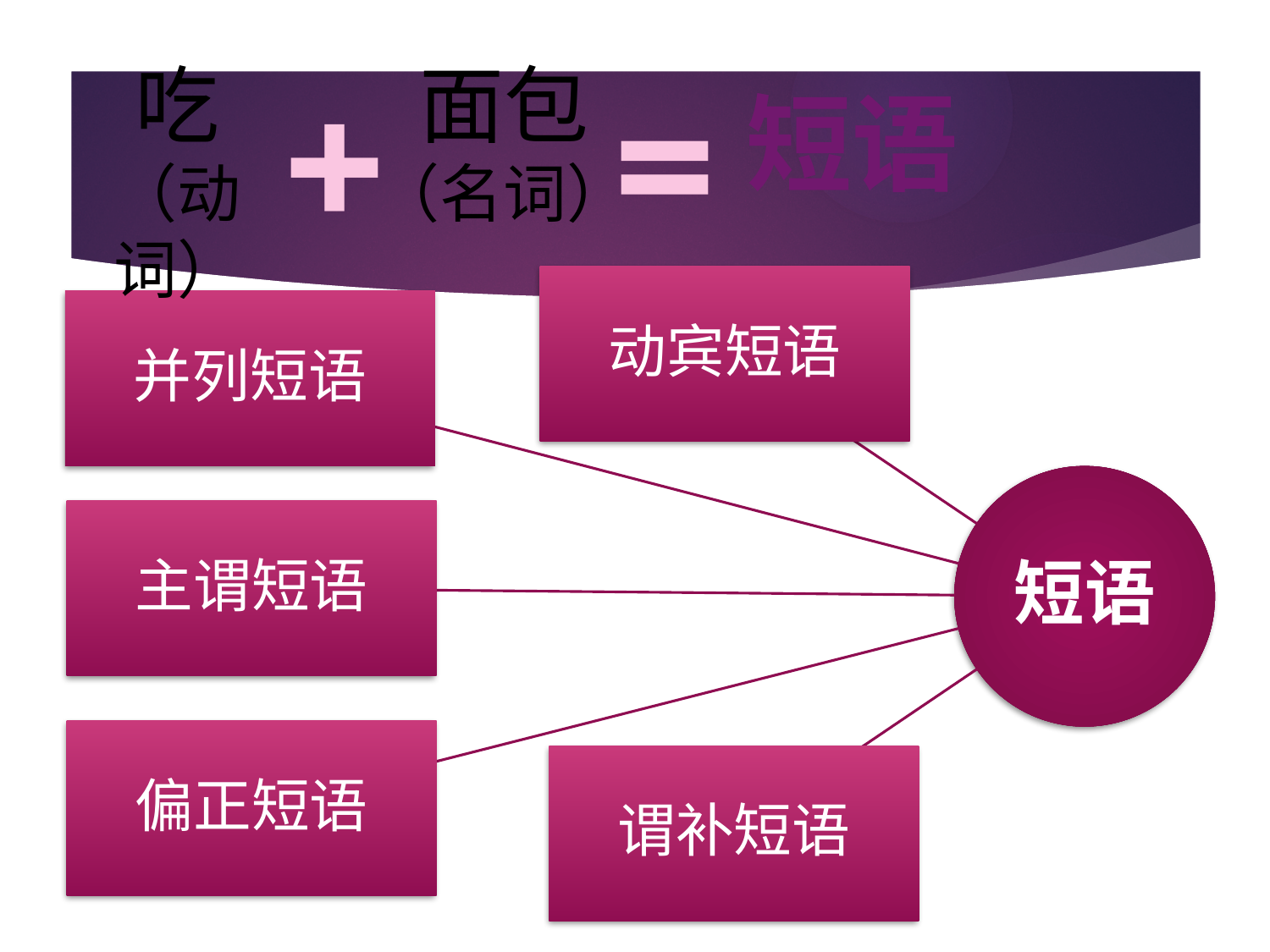

+
=
短语
吃
（动词）
面包
（名词）
短语

并列短语

主谓短语

偏正短语

动宾短语

谓补短语